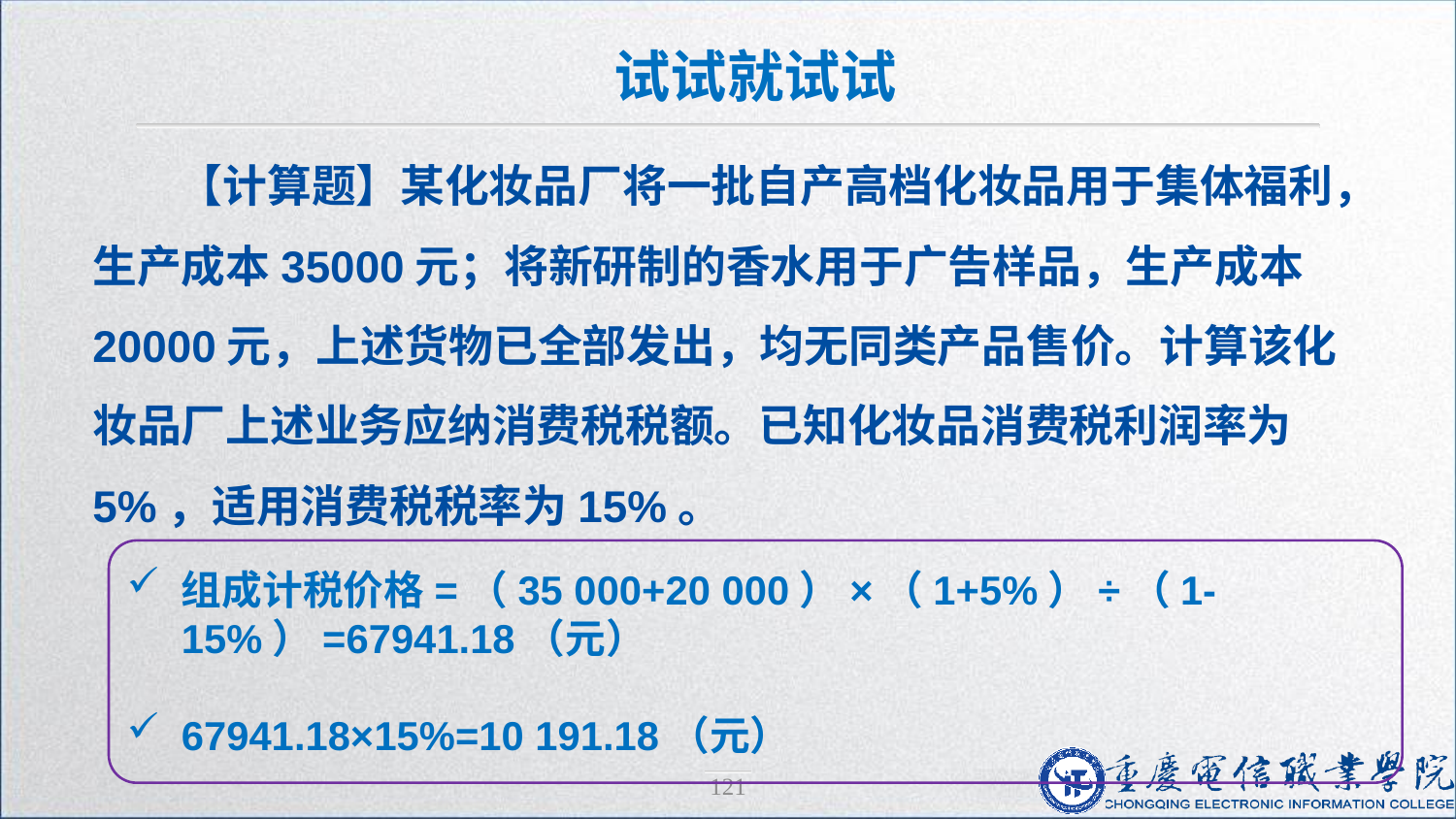

试试就试试
【计算题】某化妆品厂将一批自产高档化妆品用于集体福利，生产成本35000元；将新研制的香水用于广告样品，生产成本20000元，上述货物已全部发出，均无同类产品售价。计算该化妆品厂上述业务应纳消费税税额。已知化妆品消费税利润率为5%，适用消费税税率为15%。

组成计税价格=（35 000+20 000）×（1+5%）÷（1-15%）=67941.18（元）

67941.18×15%=10 191.18（元）
121